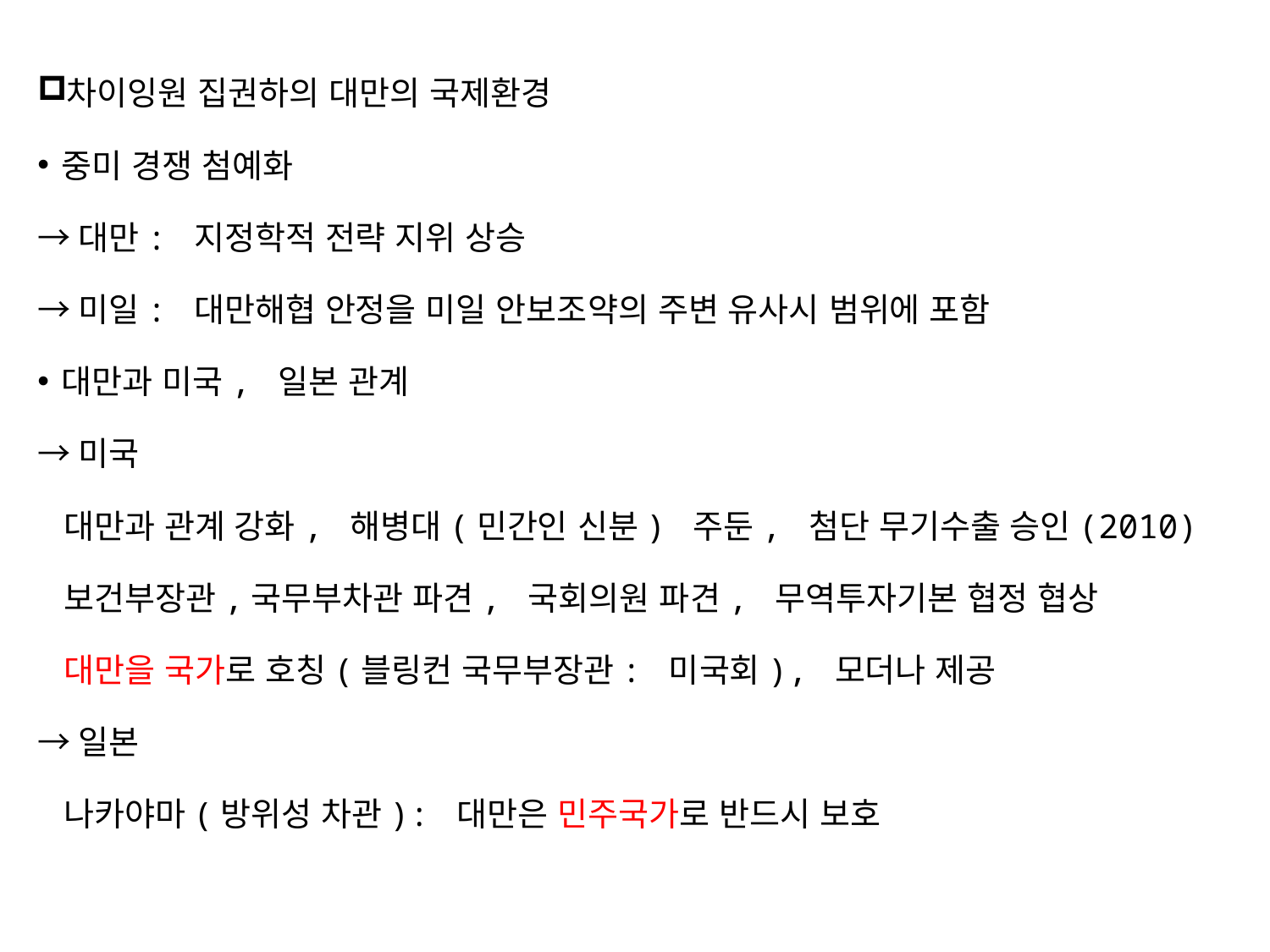

차이잉원 집권하의 대만의 국제환경
중미 경쟁 첨예화
→대만: 지정학적 전략 지위 상승
→미일: 대만해협 안정을 미일 안보조약의 주변 유사시 범위에 포함
대만과 미국, 일본 관계
→미국
  대만과 관계 강화, 해병대(민간인 신분) 주둔, 첨단 무기수출 승인(2010)
  보건부장관,국무부차관 파견, 국회의원 파견, 무역투자기본 협정 협상
  대만을 국가로 호칭(블링컨 국무부장관: 미국회), 모더나 제공
→일본
  나카야마(방위성 차관): 대만은 민주국가로 반드시 보호